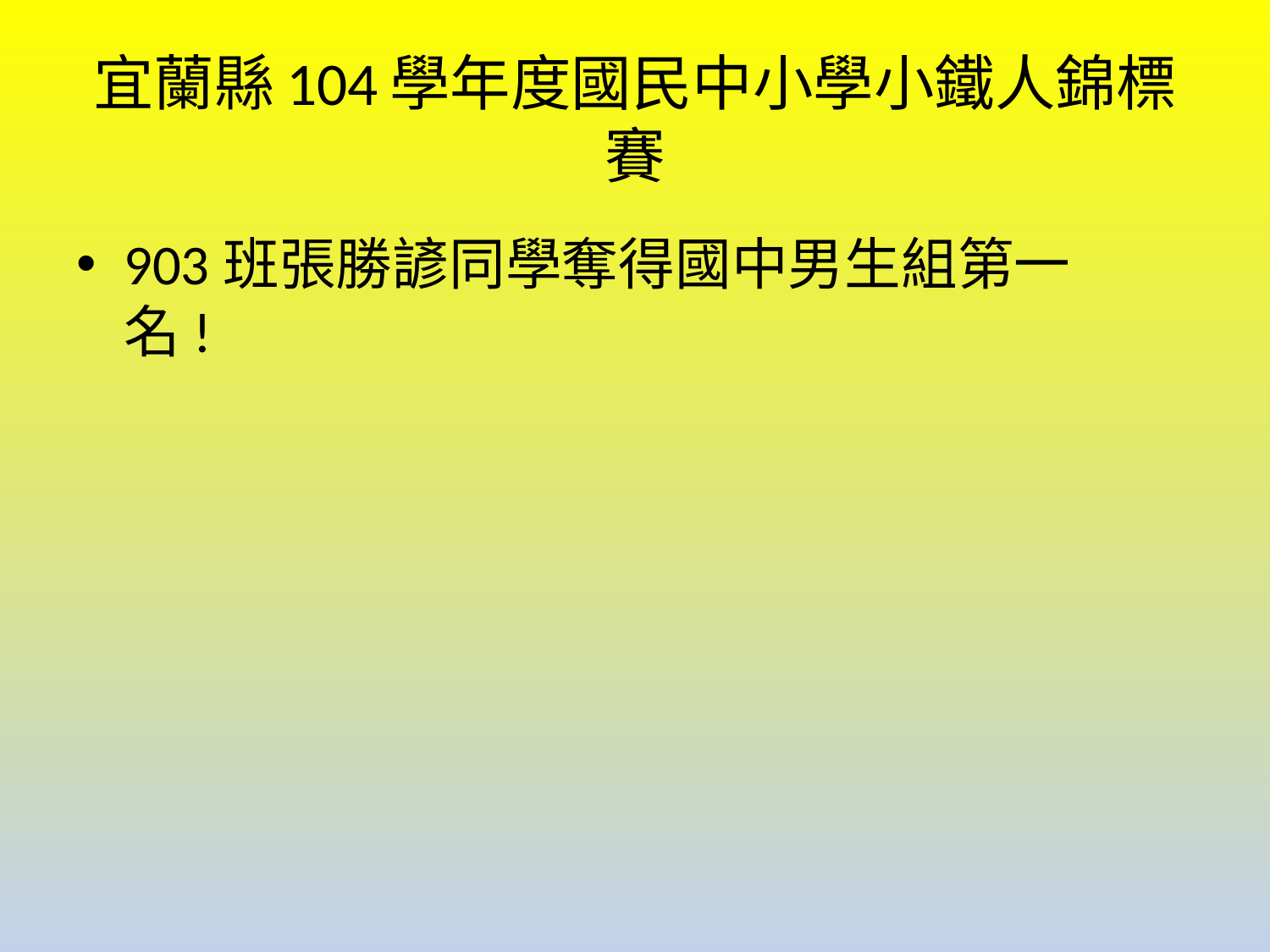

# 宜蘭縣104學年度國民中小學小鐵人錦標賽
903班張勝諺同學奪得國中男生組第一名!